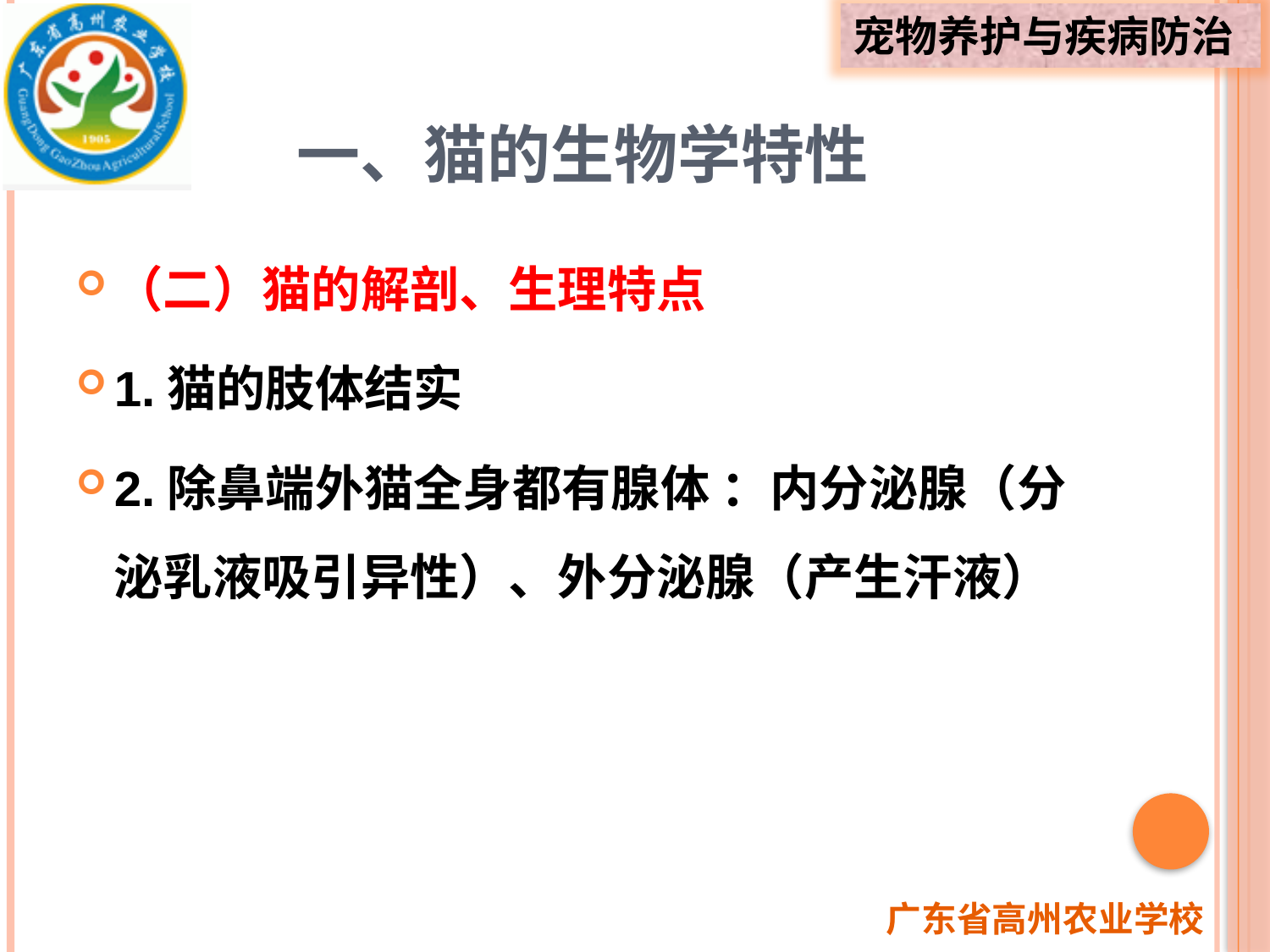

# 一、猫的生物学特性
（二）猫的解剖、生理特点
1.猫的肢体结实
2.除鼻端外猫全身都有腺体 ：内分泌腺（分泌乳液吸引异性）、外分泌腺（产生汗液）